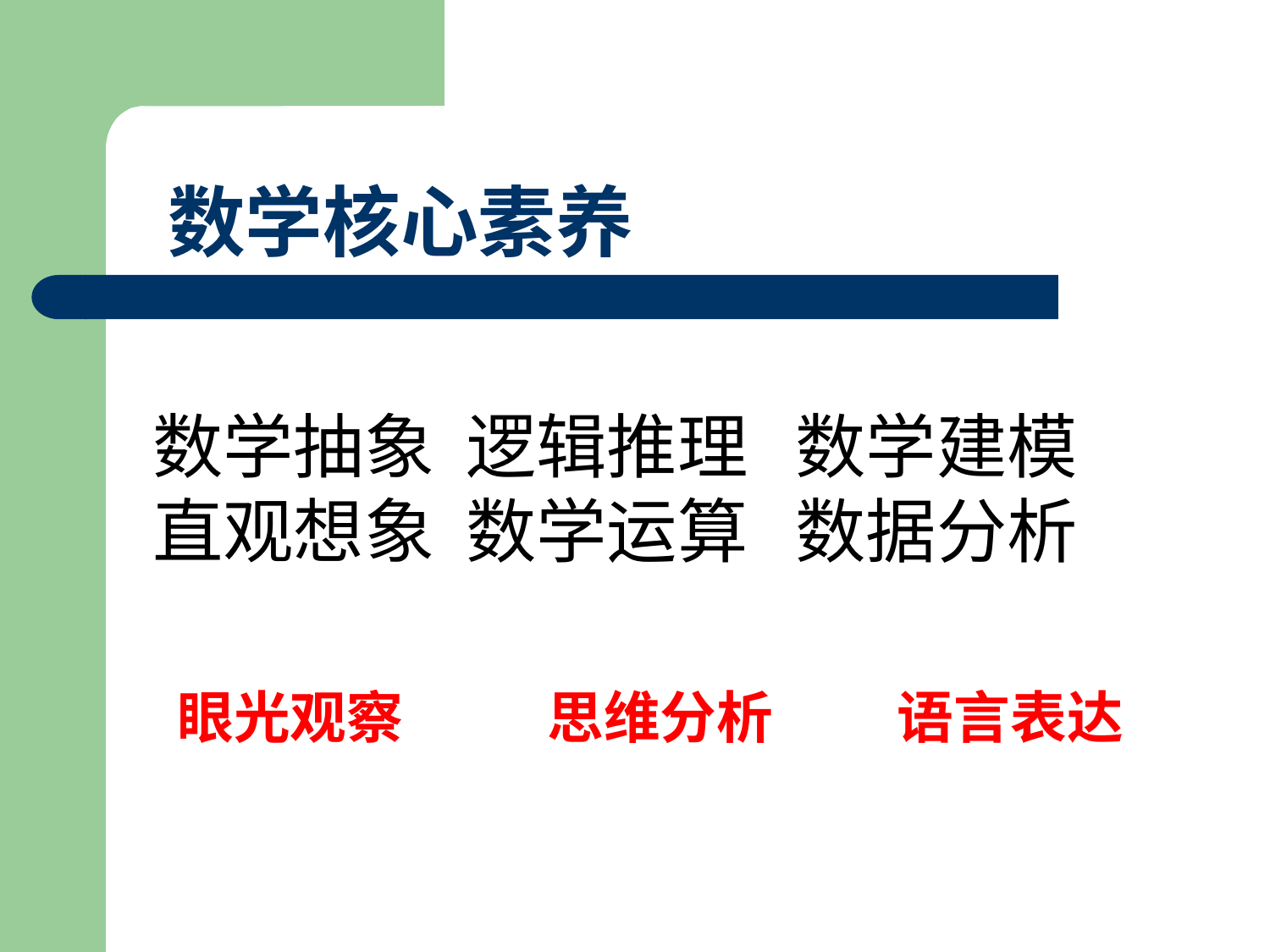

数学核心素养
数学抽象  逻辑推理   数学建模
直观想象  数学运算   数据分析
眼光观察
思维分析
语言表达